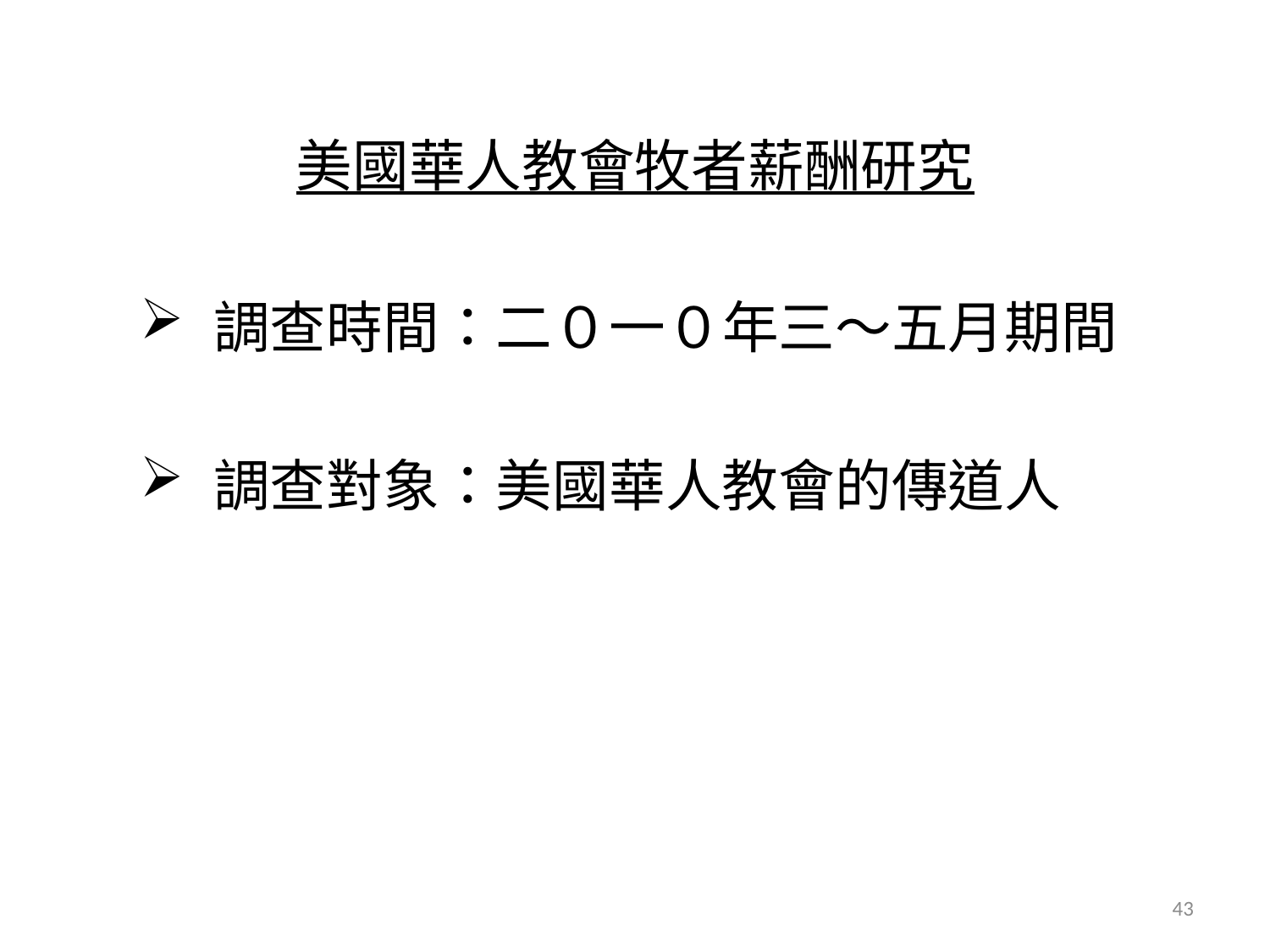

# 美國華人教會牧者薪酬研究
 調查時間：二０一０年三～五月期間

 調查對象：美國華人教會的傳道人

43